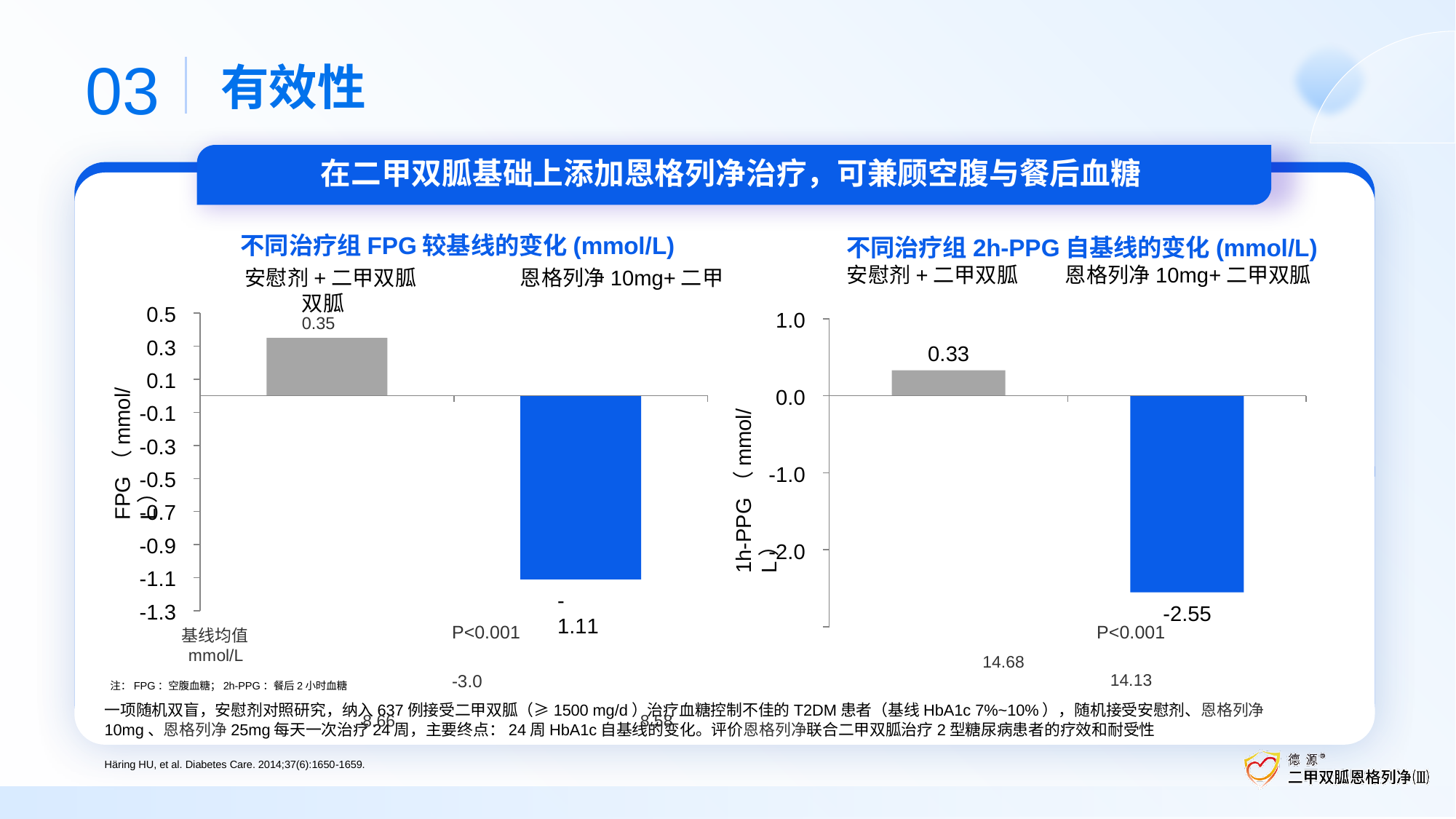

03
有效性
在二甲双胍基础上添加恩格列净治疗，可兼顾空腹与餐后血糖

不同治疗组FPG较基线的变化(mmol/L)
安慰剂+二甲双胍	恩格列净10mg+二甲双胍
不同治疗组2h-PPG自基线的变化(mmol/L)
安慰剂+二甲双胍	恩格列净10mg+二甲双胍
   0.35
0.5
0.3
0.1
-0.1
-0.3
-0.5
-0.7
-0.9
-1.1
-1.3
1.0

0.33

FPG（mmol/L）

1h-PPG（mmol/L）
0.0

-1.0

-2.0

-1.11
-2.55

| 基线均值 mmol/L | P<0.001 -3.0 8.66 8.58 | P<0.001 14.68 14.13 |
| --- | --- | --- |

注：FPG：空腹血糖；2h-PPG：餐后2小时血糖
一项随机双盲，安慰剂对照研究，纳入637例接受二甲双胍（≥1500 mg/d）治疗血糖控制不佳的T2DM患者（基线HbA1c 7%~10%），随机接受安慰剂、恩格列净10mg、恩格列净25mg每天一次治疗24周，主要终点：24周HbA1c自基线的变化。评价恩格列净联合二甲双胍治疗2型糖尿病患者的疗效和耐受性

Häring HU, et al. Diabetes Care. 2014;37(6):1650-1659.